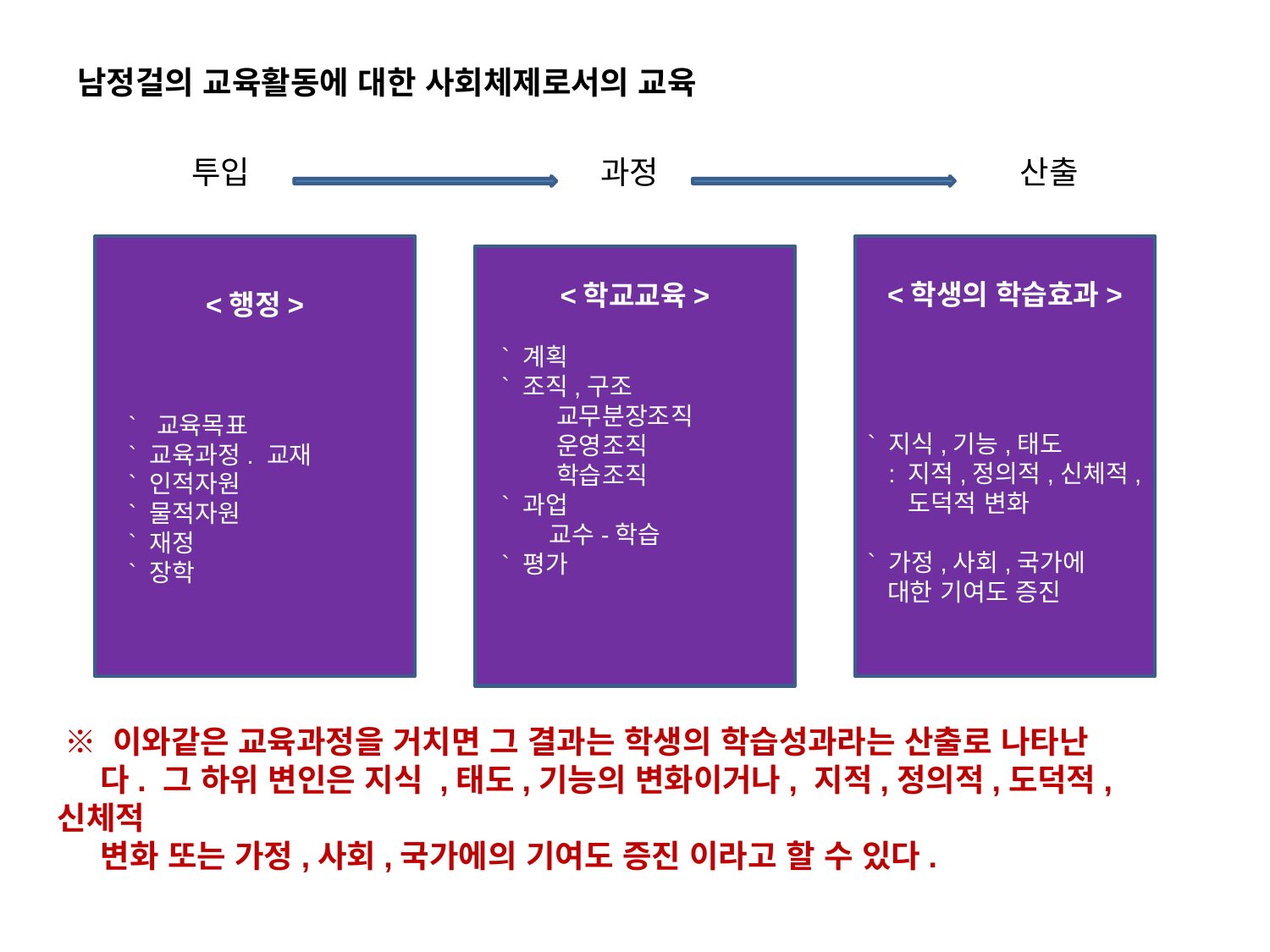

남정걸의 교육활동에 대한 사회체제로서의 교육
투입
과정
산출

<행정>

   `  교육목표
   ` 교육과정. 교재
   ` 인적자원
   ` 물적자원
   ` 재정
   ` 장학

<학생의 학습효과>

` 지식,기능,태도
   : 지적,정의적,신체적,
     도덕적 변화

` 가정,사회,국가에
  대한 기여도 증진

<학교교육>

  ` 계획
  ` 조직,구조
         교무분장조직
         운영조직
         학습조직
  ` 과업
        교수-학습
  ` 평가

 ※ 이와같은 교육과정을 거치면 그 결과는 학생의 학습성과라는 산출로 나타난
    다. 그 하위 변인은 지식 ,태도,기능의 변화이거나, 지적,정의적,도덕적,신체적
    변화 또는 가정,사회,국가에의 기여도 증진 이라고 할 수 있다.